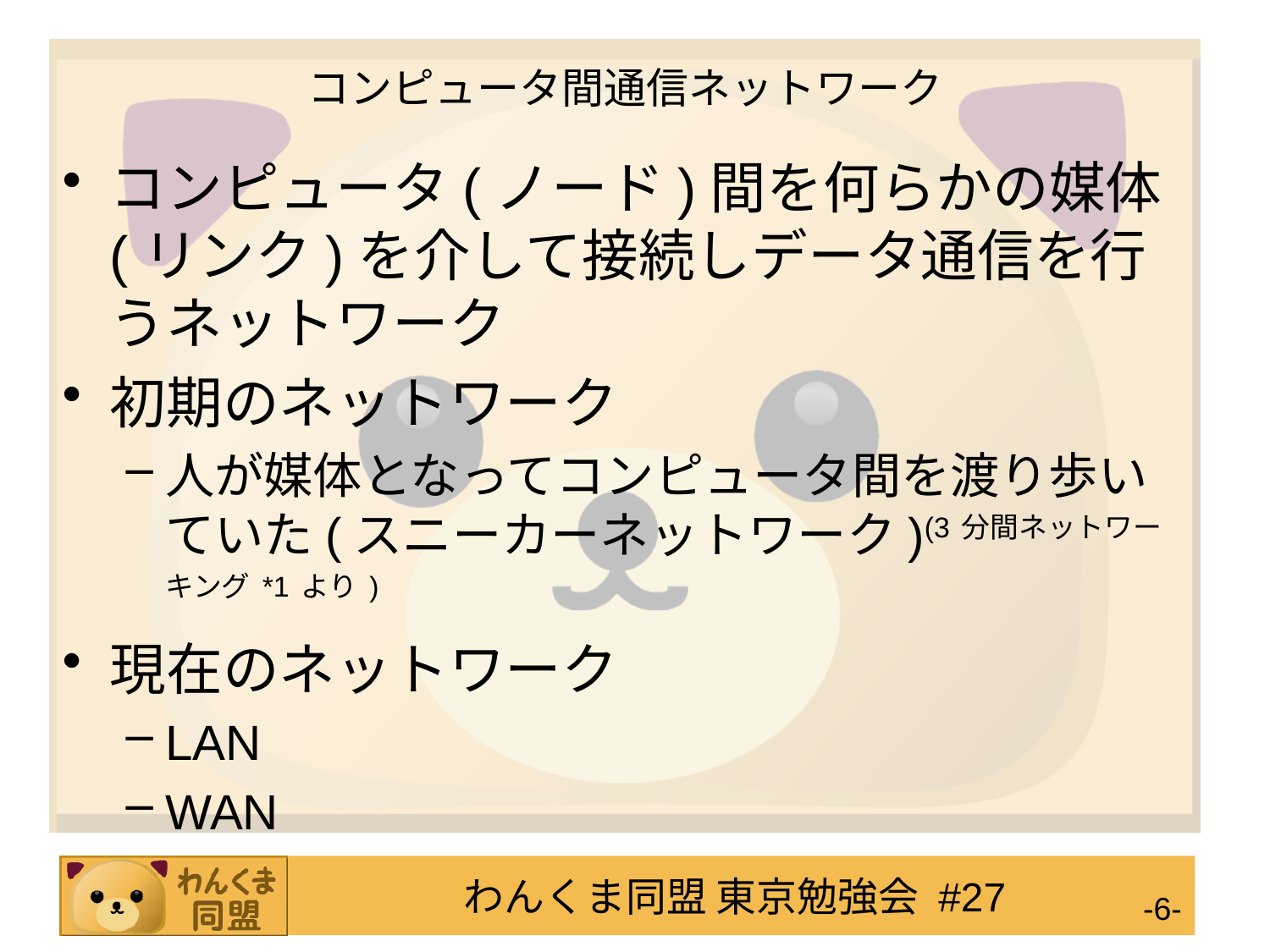

# コンピュータ間通信ネットワーク
コンピュータ(ノード)間を何らかの媒体(リンク)を介して接続しデータ通信を行うネットワーク
初期のネットワーク
人が媒体となってコンピュータ間を渡り歩いていた(スニーカーネットワーク)(3分間ネットワーキング*1より)
現在のネットワーク
LAN
WAN